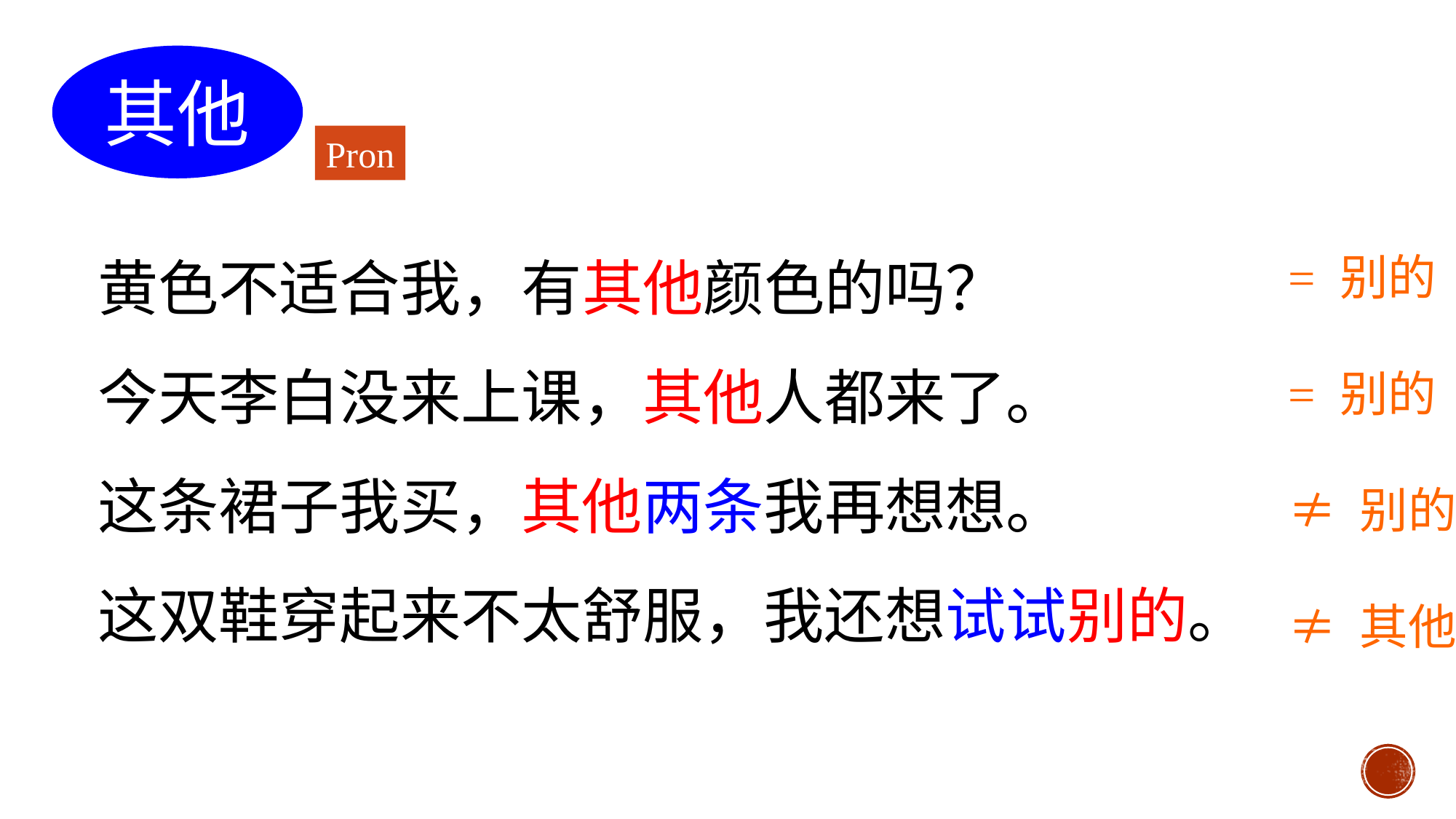

其他
Pron
= 别的
= 别的
≠ 别的
≠ 其他
黄色不适合我，有其他颜色的吗？
今天李白没来上课，其他人都来了。
这条裙子我买，其他两条我再想想。
这双鞋穿起来不太舒服，我还想试试别的。